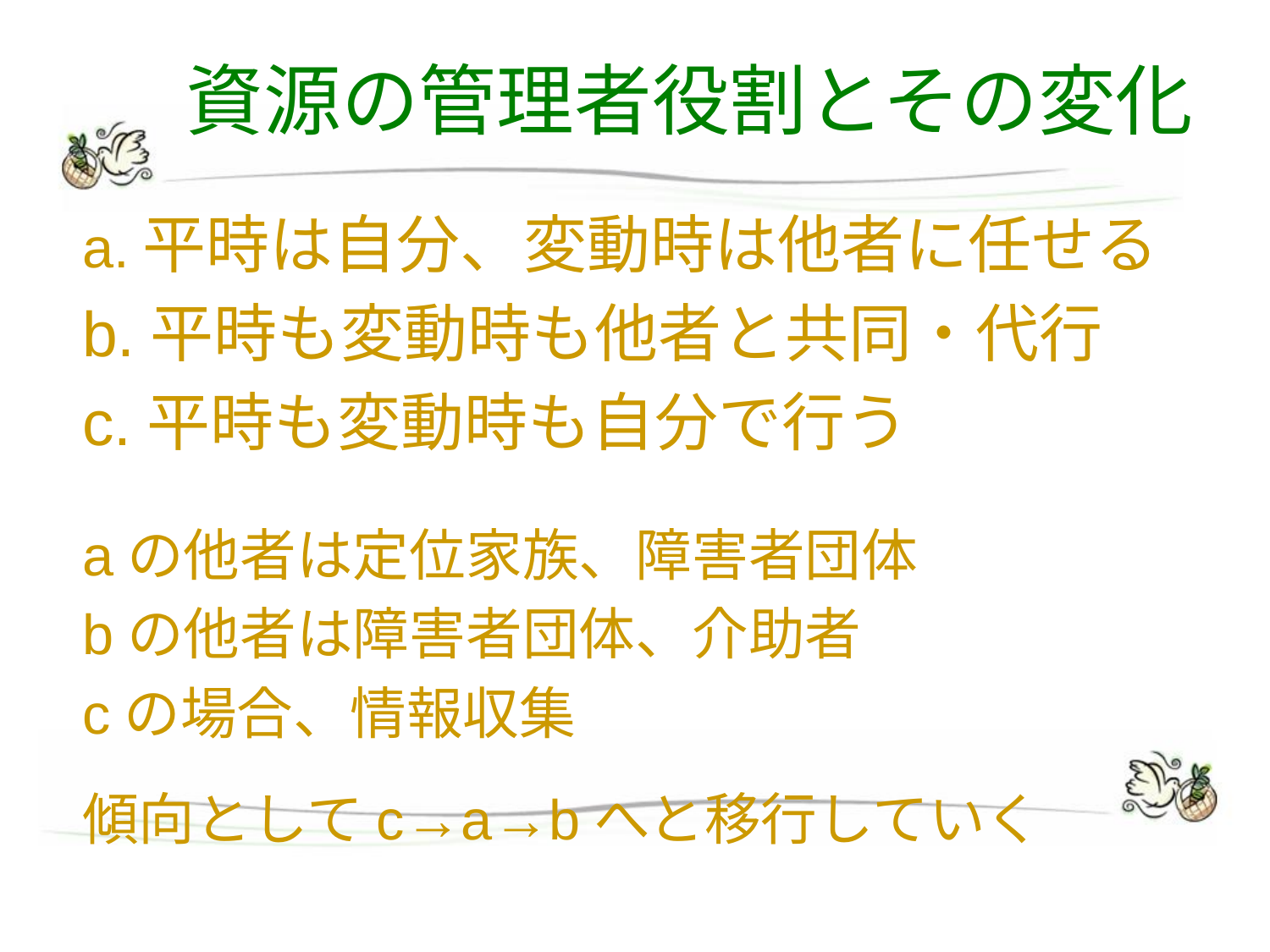

# 資源の管理者役割とその変化
a.平時は自分、変動時は他者に任せる
b.平時も変動時も他者と共同・代行
c.平時も変動時も自分で行う

aの他者は定位家族、障害者団体
bの他者は障害者団体、介助者
cの場合、情報収集

傾向としてc→a→bへと移行していく